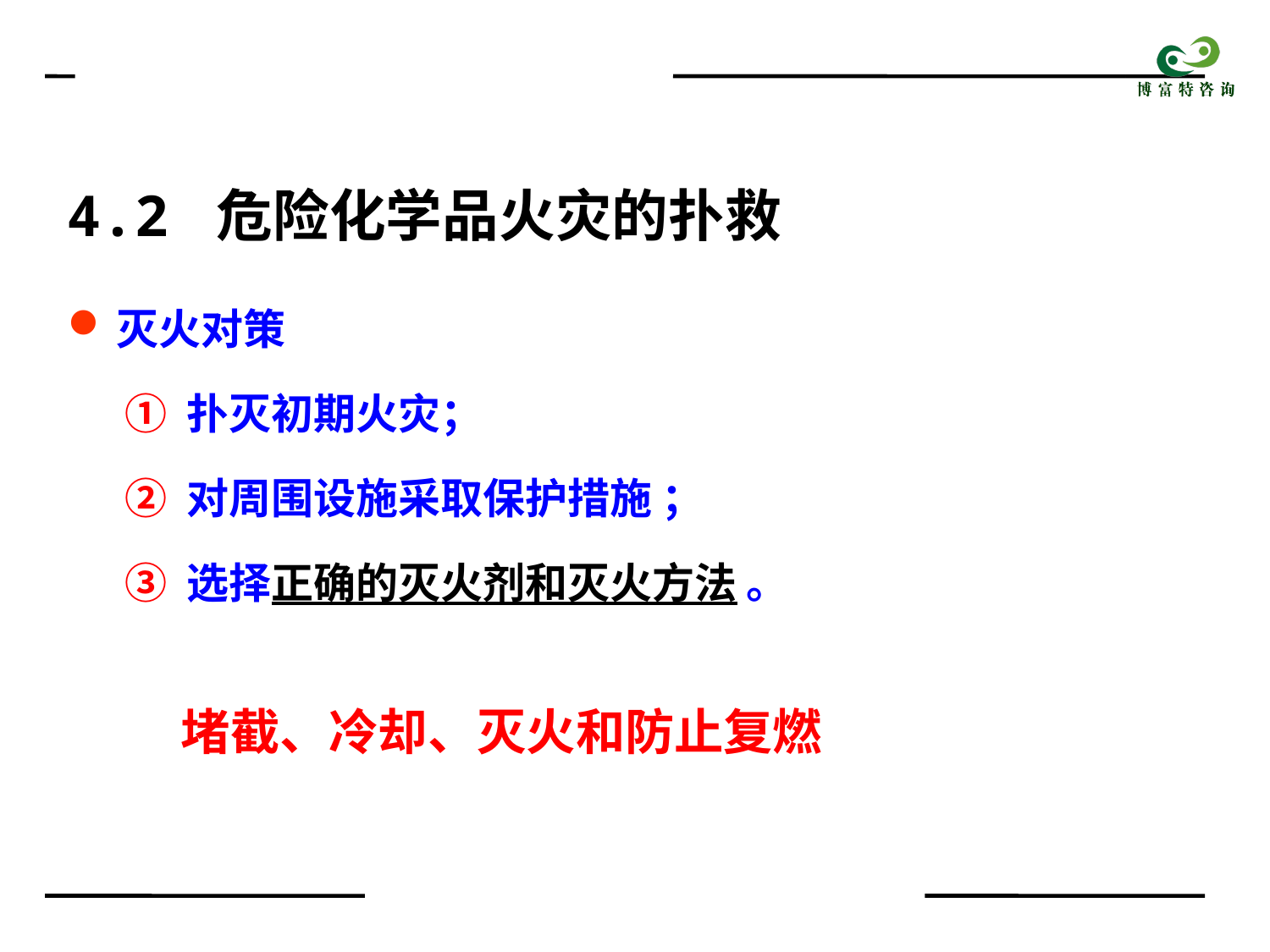

4.2 危险化学品火灾的扑救
灭火对策
      ① 扑灭初期火灾；
      ② 对周围设施采取保护措施 ；
      ③ 选择正确的灭火剂和灭火方法 。

堵截、冷却、灭火和防止复燃